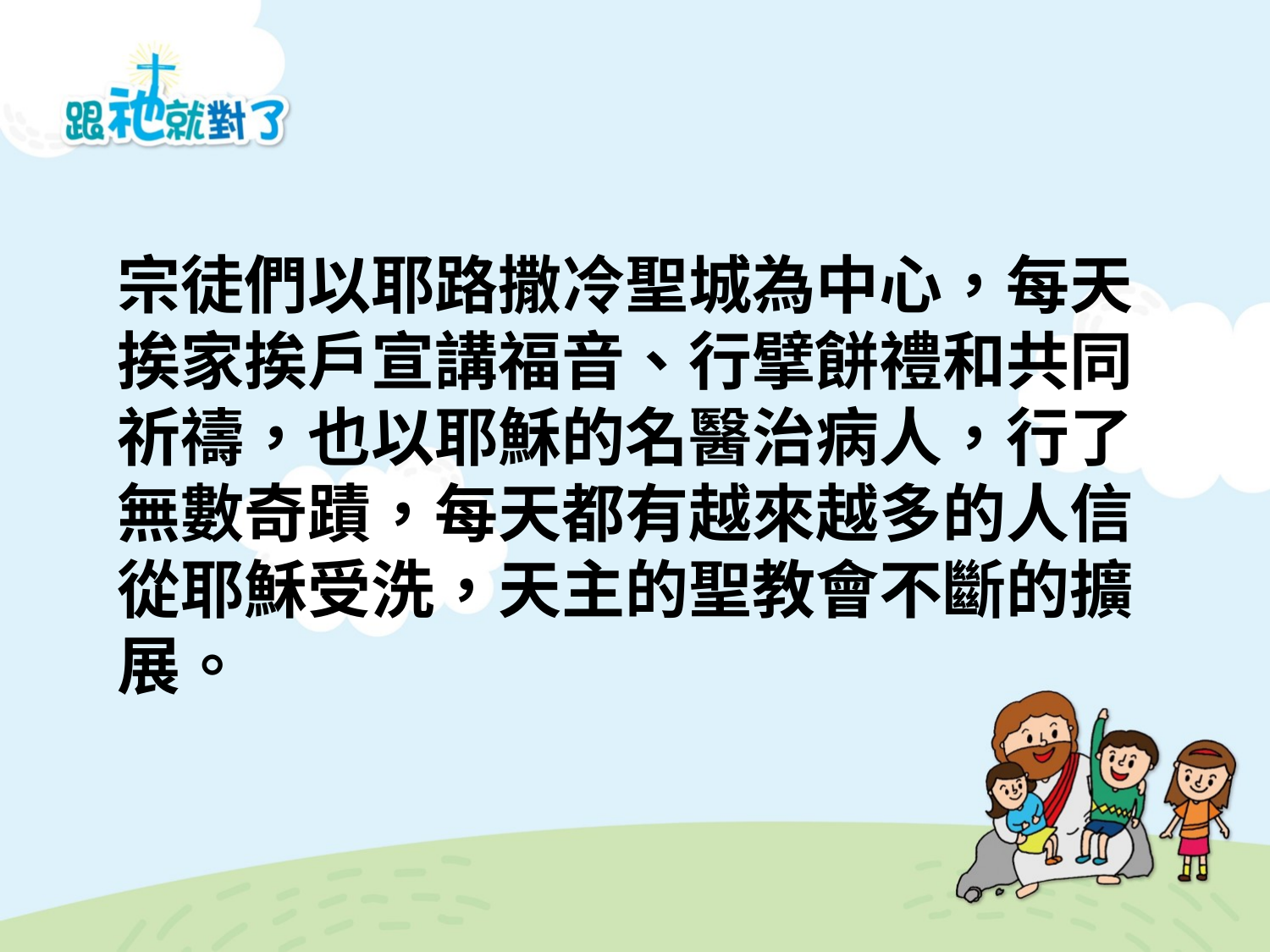

宗徒們以耶路撒冷聖城為中心，每天挨家挨戶宣講福音、行擘餅禮和共同祈禱，也以耶穌的名醫治病人，行了無數奇蹟，每天都有越來越多的人信從耶穌受洗，天主的聖教會不斷的擴展。